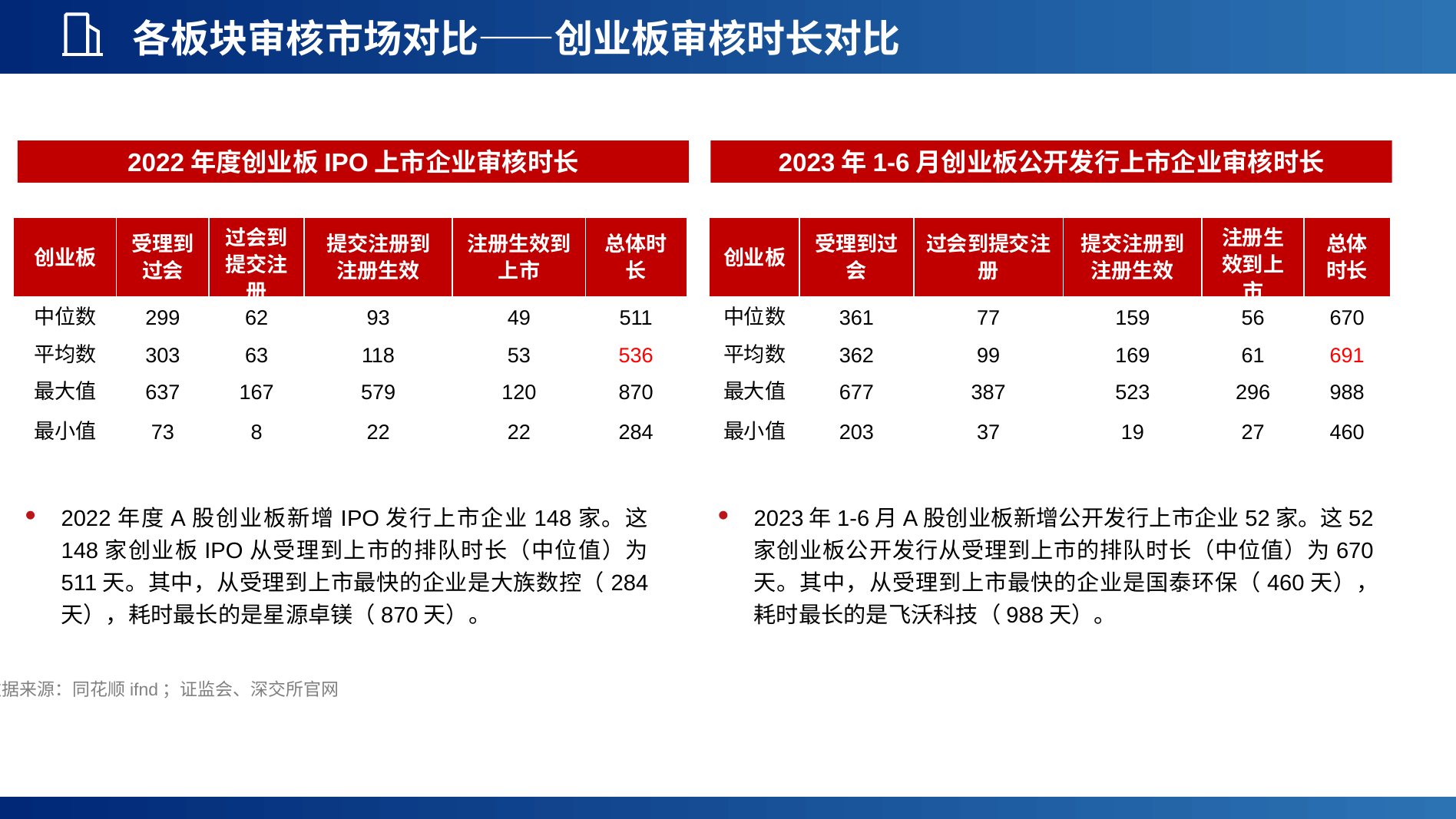

各板块审核市场对比——创业板审核时长对比

2022年度创业板IPO上市企业审核时长
2023年1-6月创业板公开发行上市企业审核时长
| 创业板 | 受理到过会 | 过会到提交注册 | 提交注册到注册生效 | 注册生效到上市 | 总体时长 |
| --- | --- | --- | --- | --- | --- |
| 中位数 | 299 | 62 | 93 | 49 | 511 |
| 平均数 | 303 | 63 | 118 | 53 | 536 |
| 最大值 | 637 | 167 | 579 | 120 | 870 |
| 最小值 | 73 | 8 | 22 | 22 | 284 |
| 创业板 | 受理到过会 | 过会到提交注册 | 提交注册到注册生效 | 注册生效到上市 | 总体时长 |
| --- | --- | --- | --- | --- | --- |
| 中位数 | 361 | 77 | 159 | 56 | 670 |
| 平均数 | 362 | 99 | 169 | 61 | 691 |
| 最大值 | 677 | 387 | 523 | 296 | 988 |
| 最小值 | 203 | 37 | 19 | 27 | 460 |
2022年度A股创业板新增IPO发行上市企业148家。这148家创业板IPO从受理到上市的排队时长（中位值）为511天。其中，从受理到上市最快的企业是大族数控（284天），耗时最长的是星源卓镁（870天）。
2023年1-6月A股创业板新增公开发行上市企业52家。这52家创业板公开发行从受理到上市的排队时长（中位值）为670天。其中，从受理到上市最快的企业是国泰环保（460天），耗时最长的是飞沃科技（988天）。
数据来源：同花顺ifnd；证监会、深交所官网